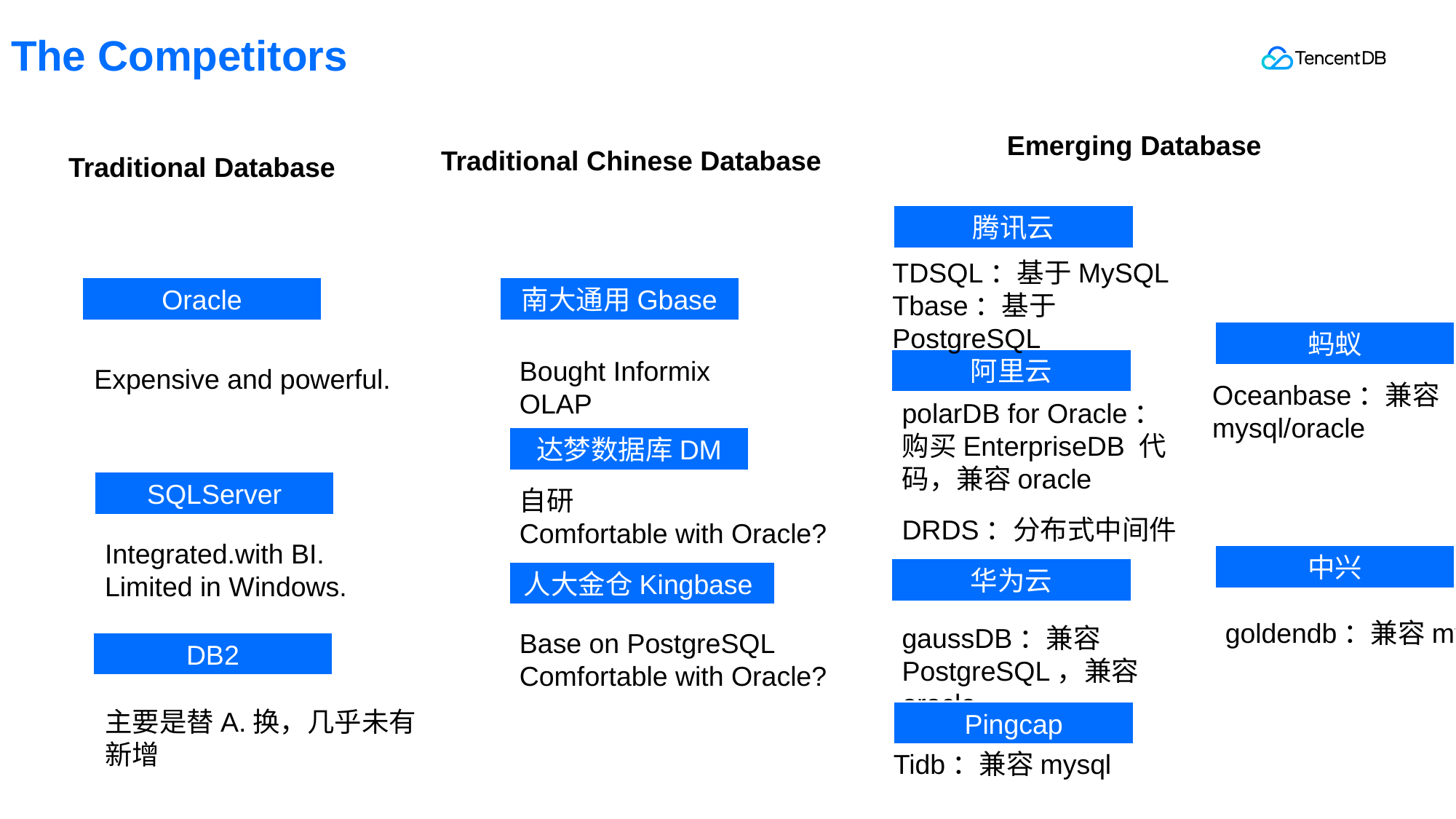

# The Competitors
Emerging Database
Traditional Chinese Database
Traditional Database
腾讯云
TDSQL：基于MySQL
Tbase：基于PostgreSQL
Oracle
南大通用Gbase
蚂蚁
Bought Informix
OLAP
阿里云
Expensive and powerful.
Oceanbase：兼容mysql/oracle
polarDB for Oracle：购买EnterpriseDB 代码，兼容oracle
达梦数据库DM
SQLServer
自研
Comfortable with Oracle?
DRDS：分布式中间件
Integrated.with BI.
Limited in Windows.
中兴
华为云
人大金仓Kingbase
goldendb：兼容mysql
gaussDB：兼容PostgreSQL，兼容oracle
Base on PostgreSQL
Comfortable with Oracle?
DB2
主要是替A.换，几乎未有新增
Pingcap
Tidb：兼容mysql